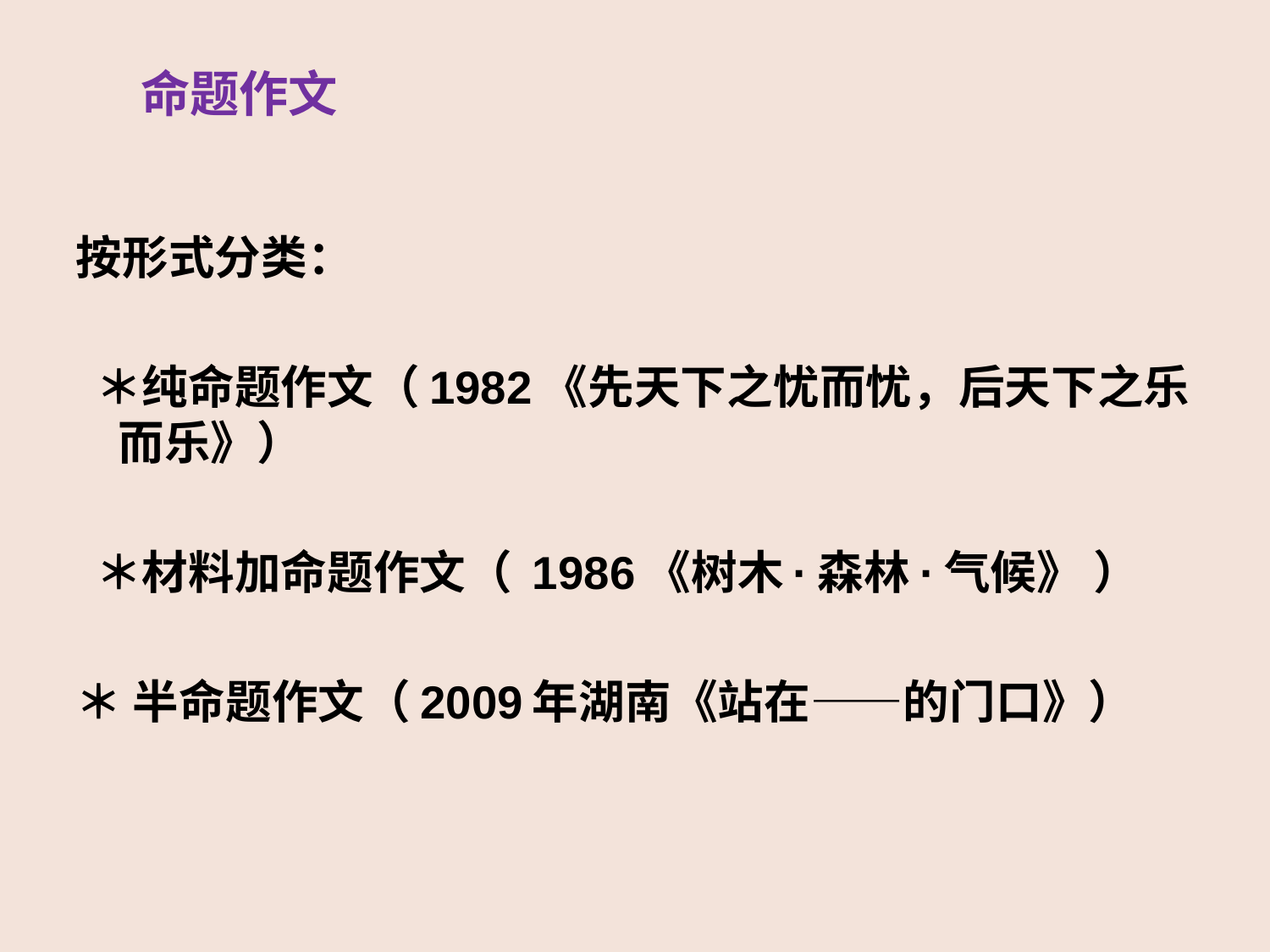

# 命题作文
按形式分类：

 ＊纯命题作文（1982《先天下之忧而忧，后天下之乐而乐》）

 ＊材料加命题作文（ 1986《树木·森林·气候》 ）

＊ 半命题作文（2009年湖南《站在——的门口》）